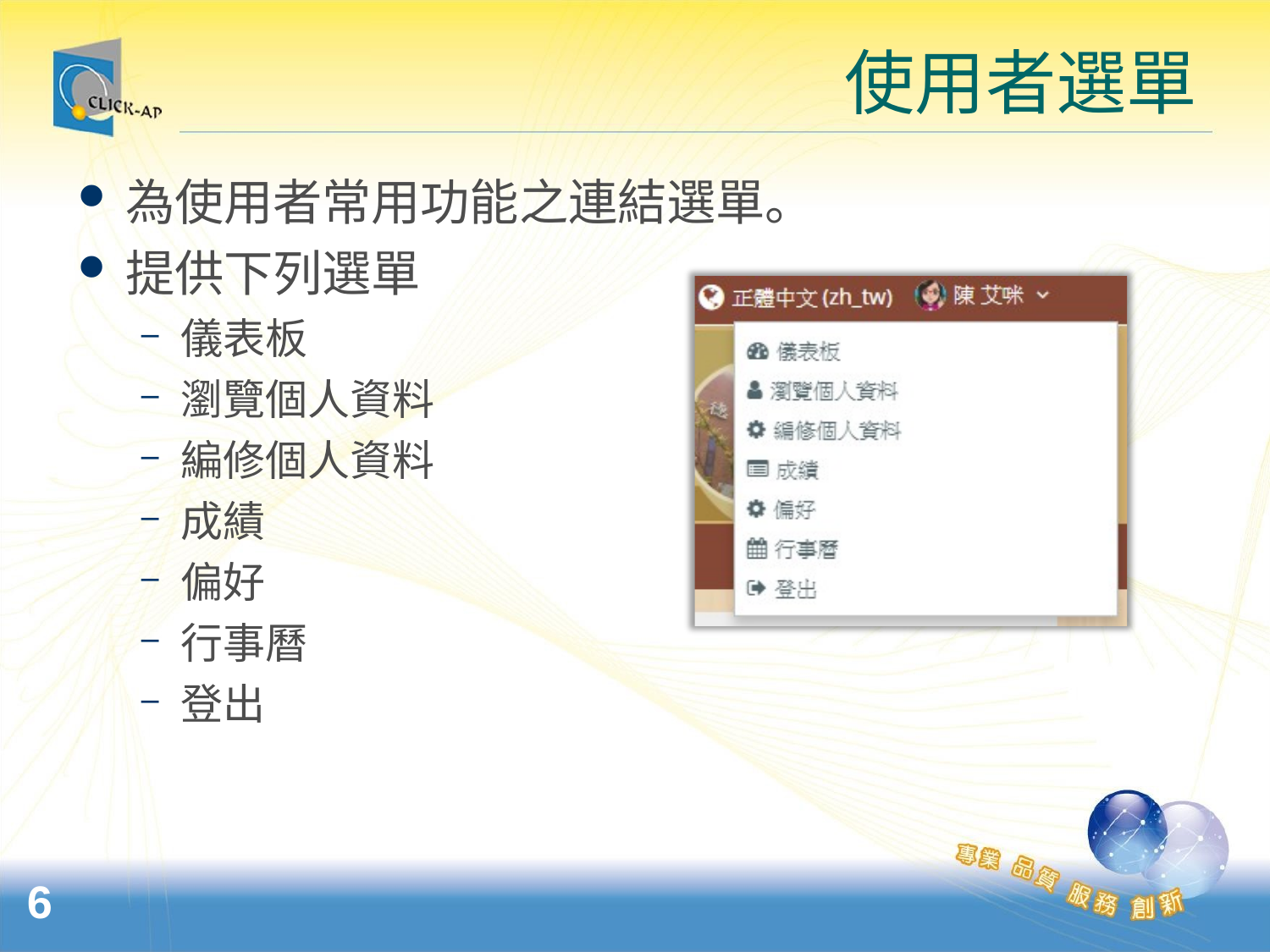

# 使用者選單
為使用者常用功能之連結選單。
提供下列選單
儀表板
瀏覽個人資料
編修個人資料
成績
偏好
行事曆
登出

6